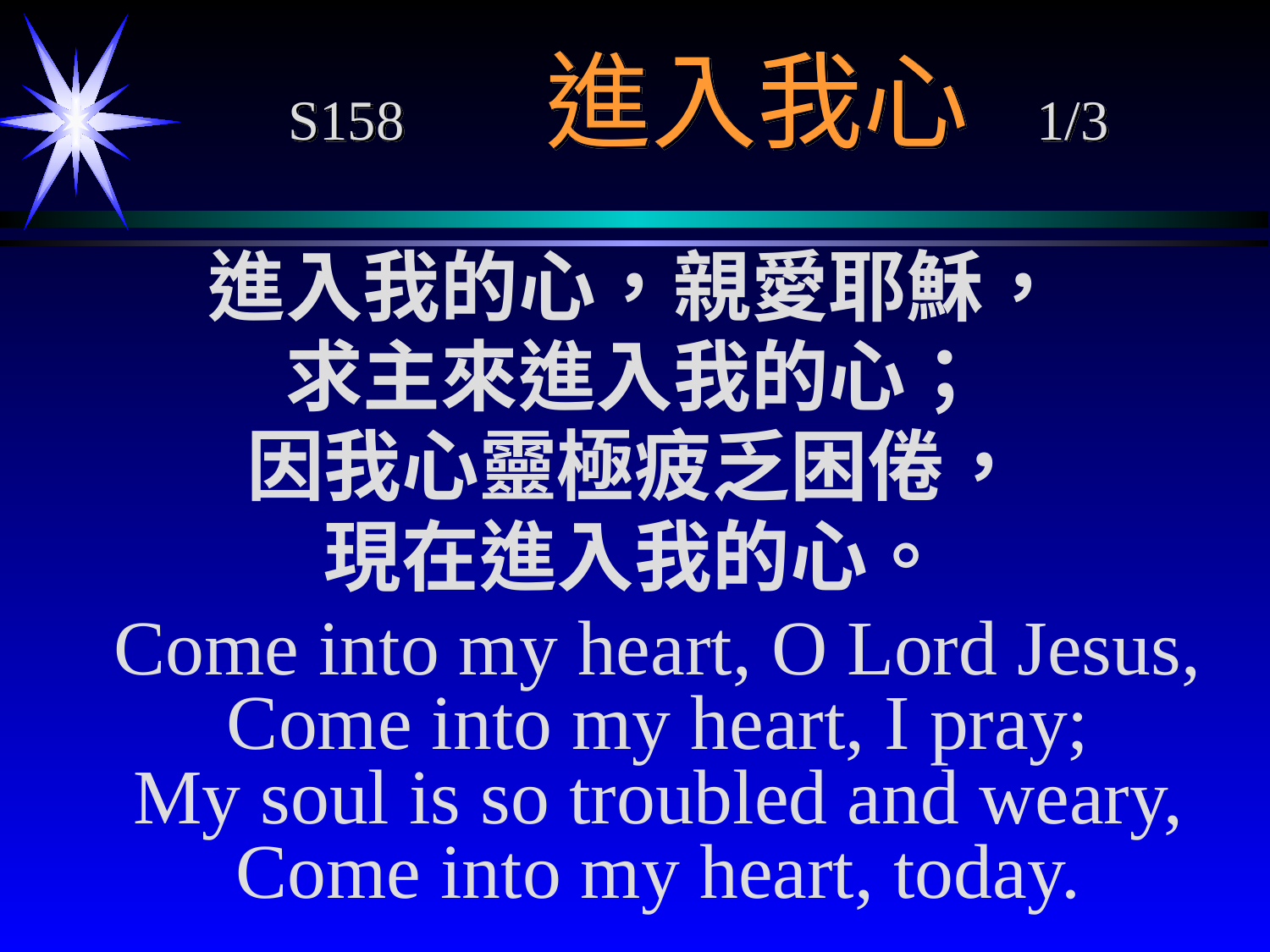

# S158         進入我心      1/3
進入我的心，親愛耶穌，
求主來進入我的心；
因我心靈極疲乏困倦，
現在進入我的心。
 Come into my heart, O Lord Jesus,
Come into my heart, I pray;
My soul is so troubled and weary,
Come into my heart, today.